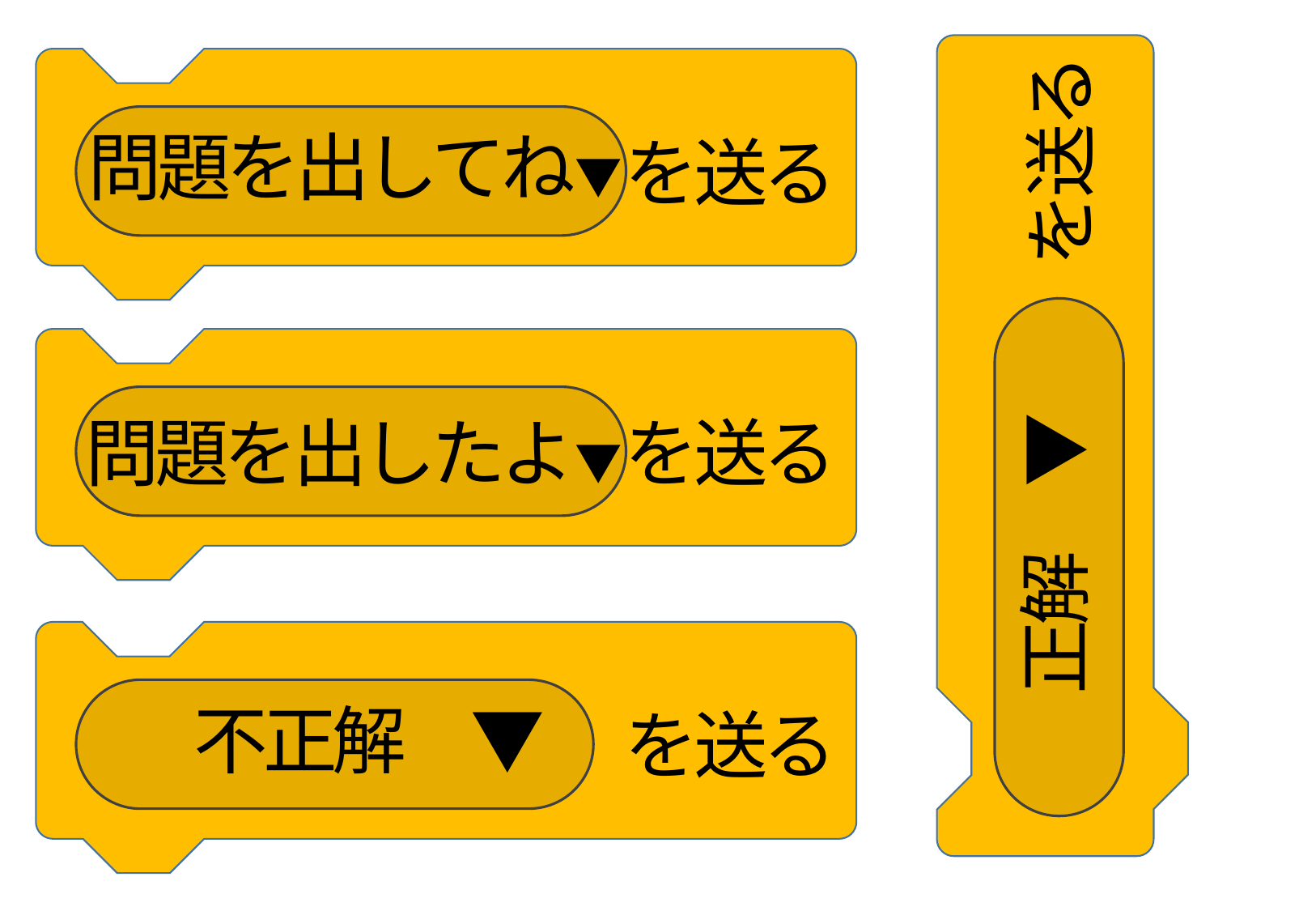

問題を出してね▼
を送る

正解　▼
を送る

問題を出したよ▼
を送る

不正解　▼
を送る